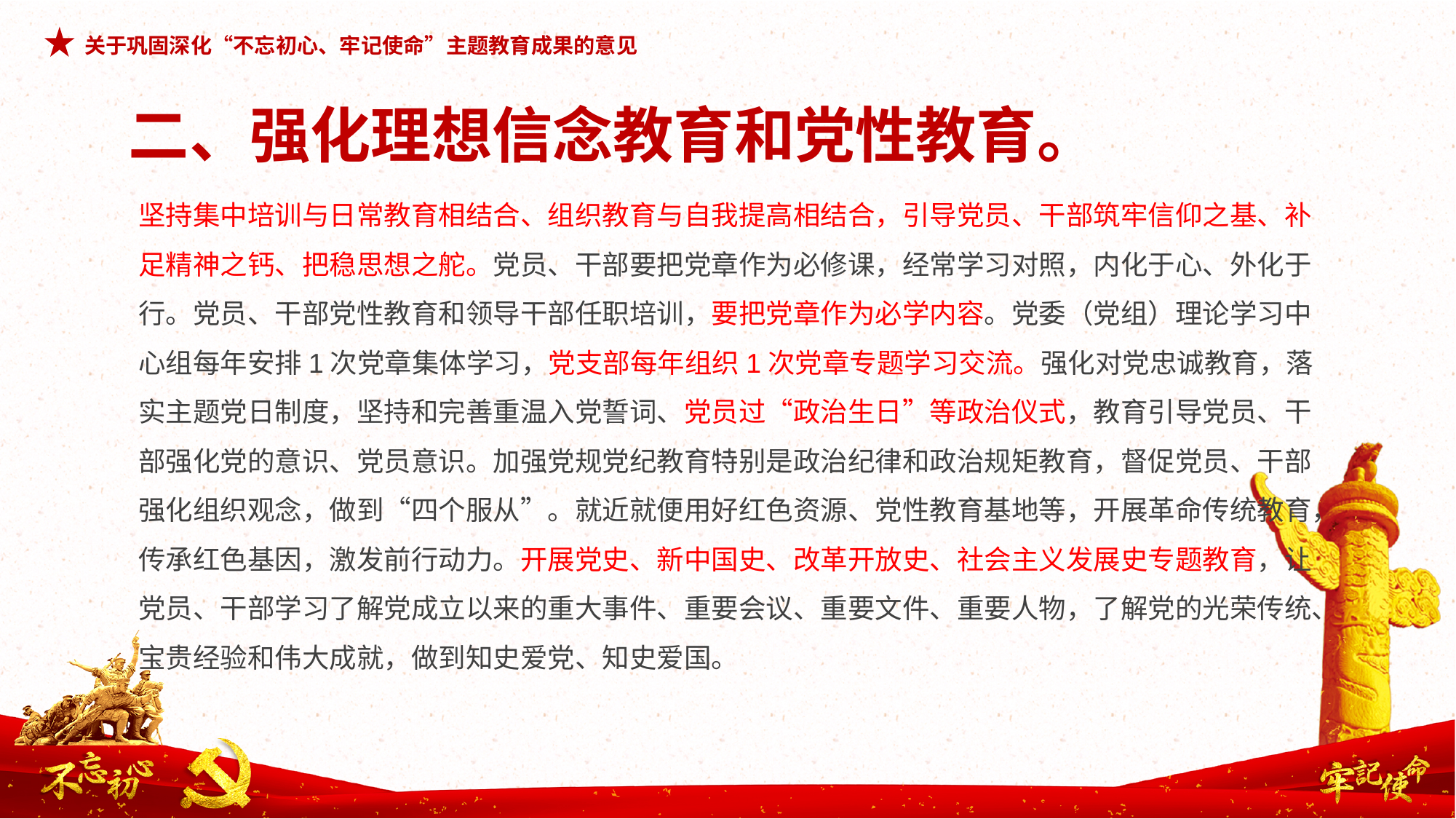

二、强化理想信念教育和党性教育。
坚持集中培训与日常教育相结合、组织教育与自我提高相结合，引导党员、干部筑牢信仰之基、补足精神之钙、把稳思想之舵。党员、干部要把党章作为必修课，经常学习对照，内化于心、外化于行。党员、干部党性教育和领导干部任职培训，要把党章作为必学内容。党委（党组）理论学习中心组每年安排1次党章集体学习，党支部每年组织1次党章专题学习交流。强化对党忠诚教育，落实主题党日制度，坚持和完善重温入党誓词、党员过“政治生日”等政治仪式，教育引导党员、干部强化党的意识、党员意识。加强党规党纪教育特别是政治纪律和政治规矩教育，督促党员、干部强化组织观念，做到“四个服从”。就近就便用好红色资源、党性教育基地等，开展革命传统教育，传承红色基因，激发前行动力。开展党史、新中国史、改革开放史、社会主义发展史专题教育，让党员、干部学习了解党成立以来的重大事件、重要会议、重要文件、重要人物，了解党的光荣传统、宝贵经验和伟大成就，做到知史爱党、知史爱国。